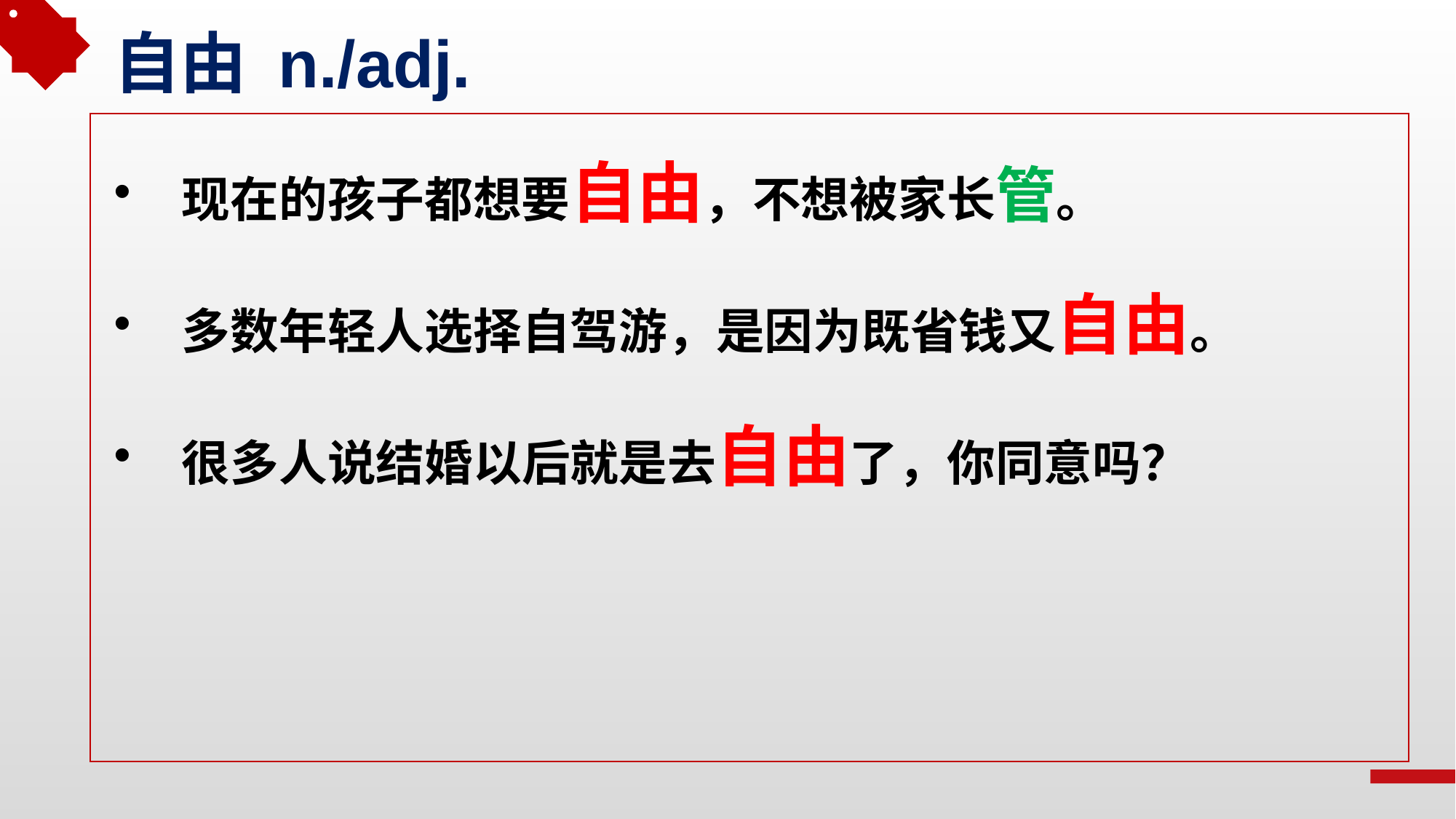

自由 n./adj.

现在的孩子都想要自由，不想被家长管。
多数年轻人选择自驾游，是因为既省钱又自由。
很多人说结婚以后就是去自由了，你同意吗？